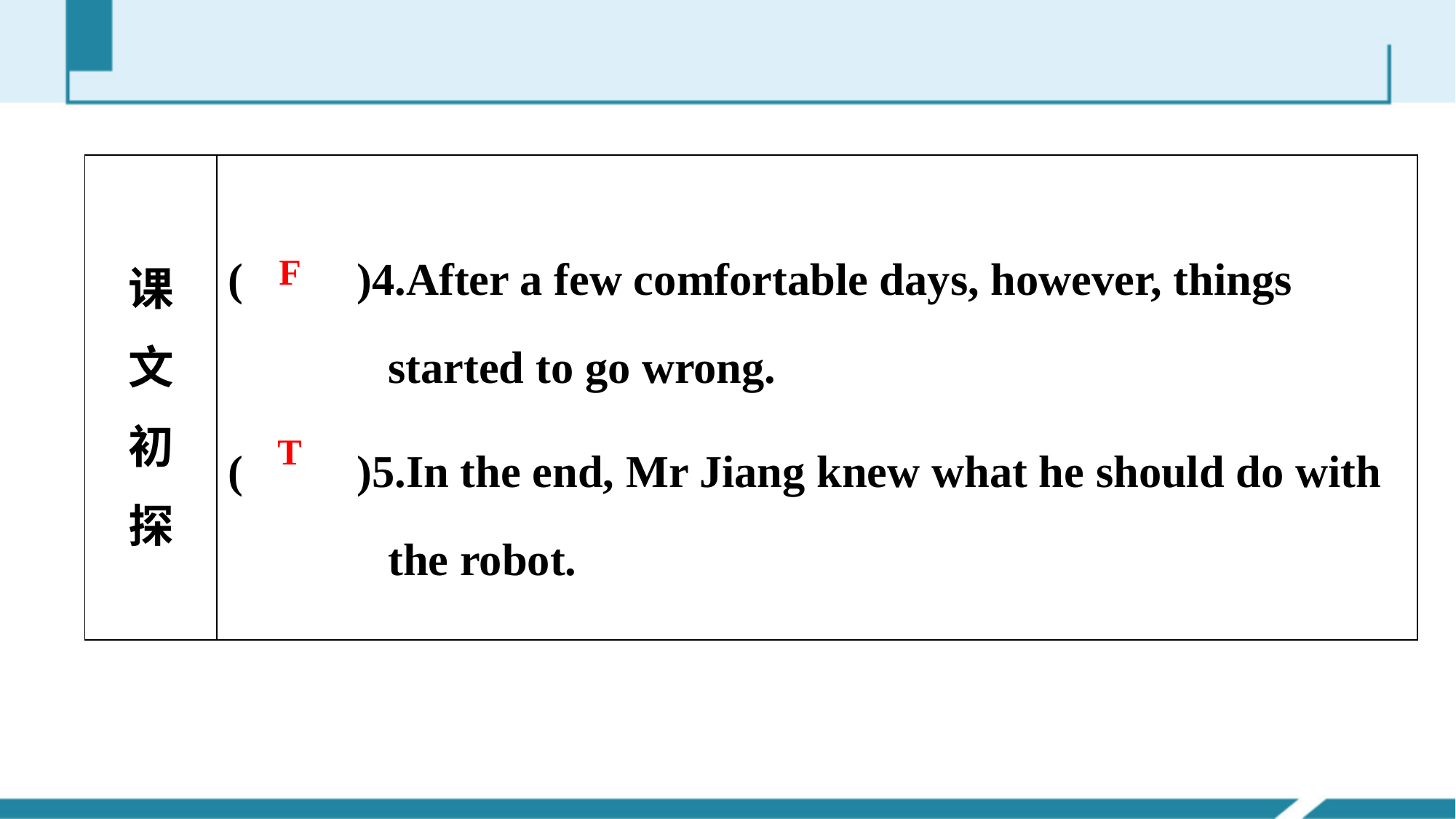

| 课 文 初 探 | (　　)4.After a few comfortable days, however, things started to go wrong. (　　)5.In the end, Mr Jiang knew what he should do with the robot. |
| --- | --- |
F

T